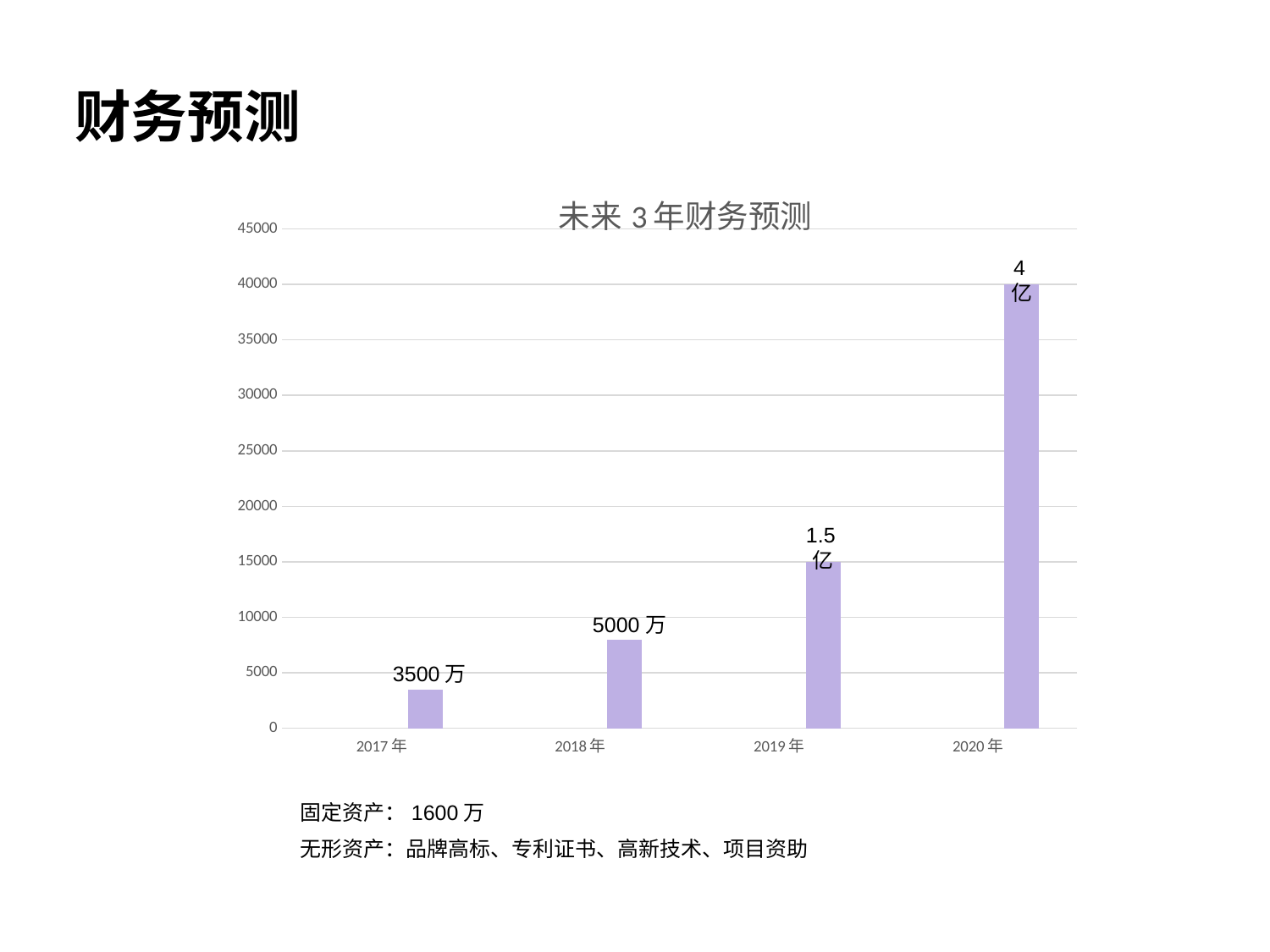

财务预测

### Chart: 未来3年财务预测

| Category | 净资产 | 总资产 | 主营收入 |
|---|---|---|---|
| 2017年 | None | None | 3500.0 |
| 2018年 | None | None | 8000.0 |
| 2019年 | None | None | 15000.0 |
| 2020年 | None | None | 40000.0 |
4亿
1.5亿
5000万
3500万
固定资产：1600万
无形资产：品牌高标、专利证书、高新技术、项目资助